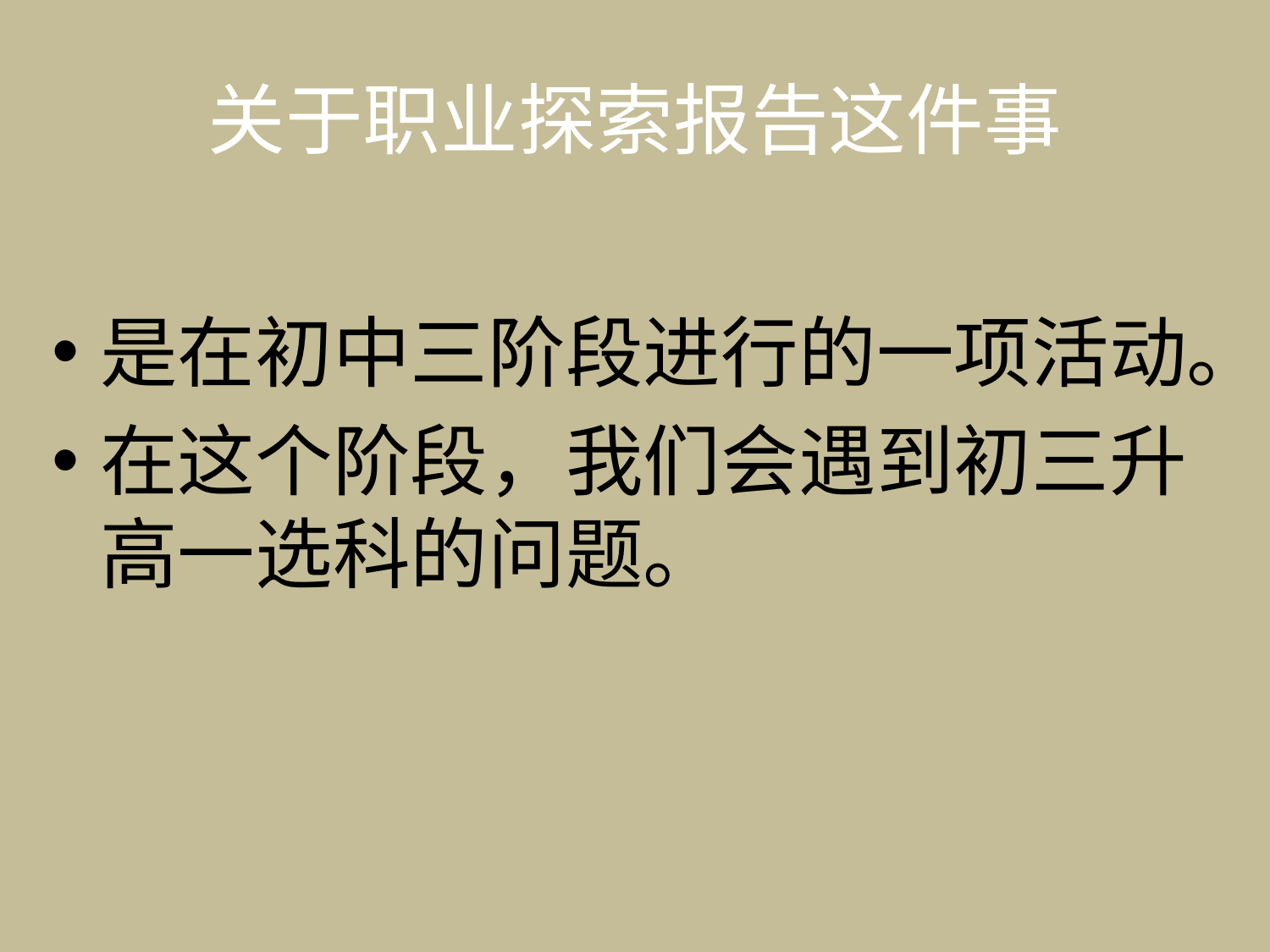

# 关于职业探索报告这件事
是在初中三阶段进行的一项活动。
在这个阶段，我们会遇到初三升高一选科的问题。